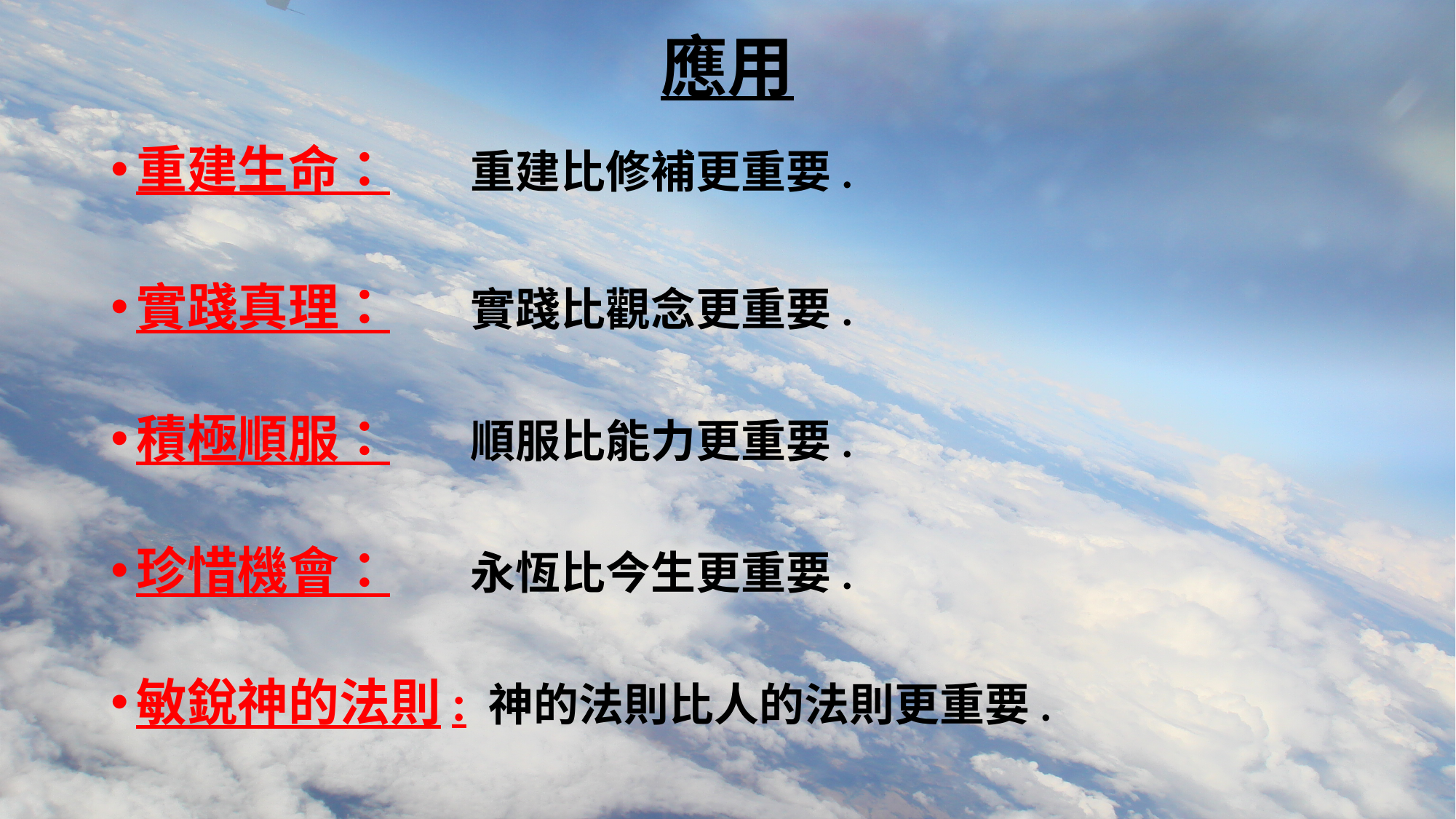

# 應用
重建生命：       重建比修補更重要.

實踐真理：       實踐比觀念更重要.

積極順服：       順服比能力更重要.

珍惜機會：       永恆比今生更重要.

敏銳神的法則: 神的法則比人的法則更重要.